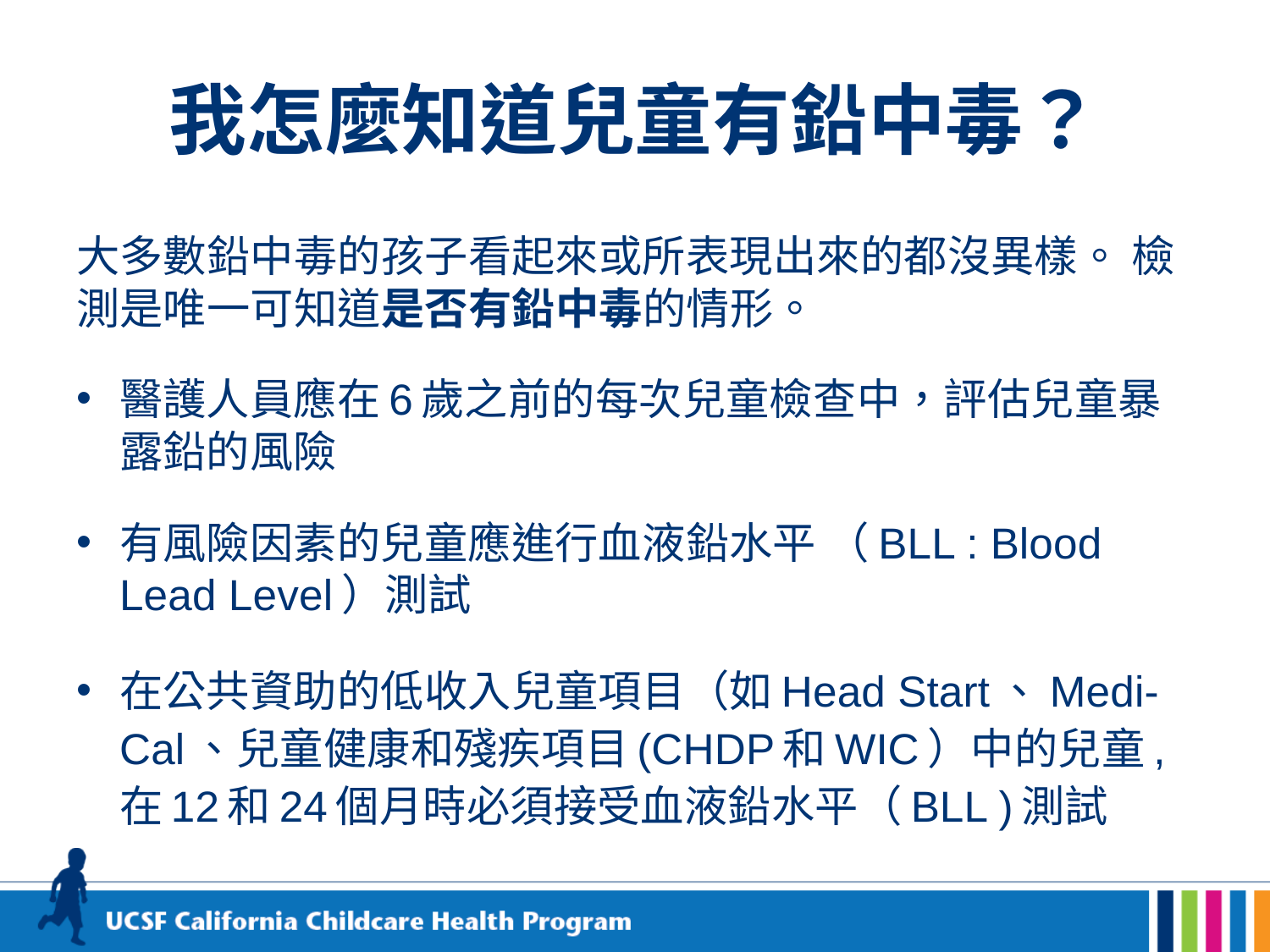

# 我怎麼知道兒童有鉛中毒？
大多數鉛中毒的孩子看起來或所表現出來的都沒異樣。 檢測是唯一可知道是否有鉛中毒的情形。

醫護人員應在6歲之前的每次兒童檢查中，評估兒童暴露鉛的風險

有風險因素的兒童應進行血液鉛水平 （BLL : Blood Lead Level）測試

在公共資助的低收入兒童項目（如Head Start、Medi-Cal、兒童健康和殘疾項目(CHDP和WIC）中的兒童,在12和24個月時必須接受血液鉛水平（BLL )測試